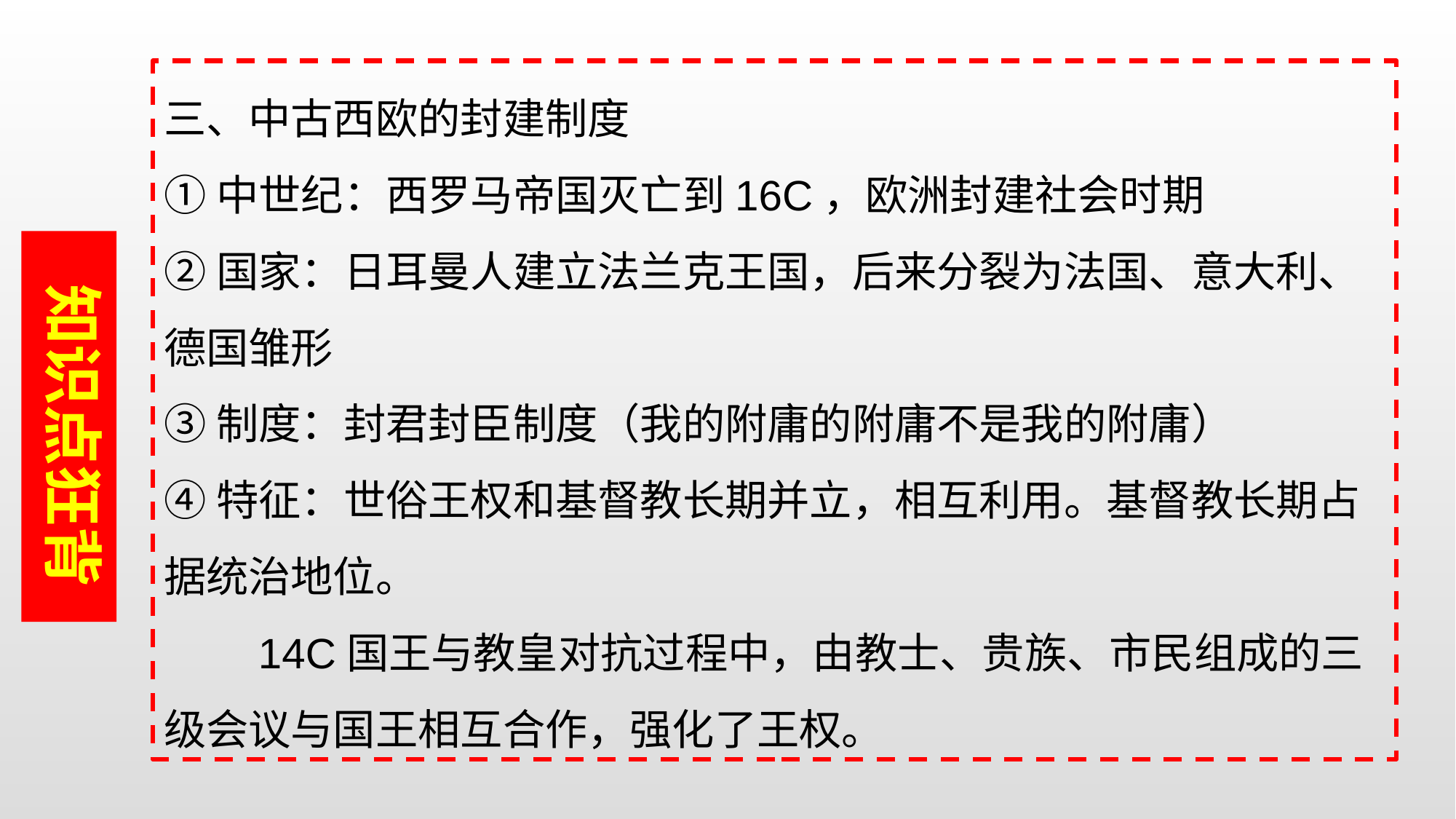

三、中古西欧的封建制度
①中世纪：西罗马帝国灭亡到16C，欧洲封建社会时期
②国家：日耳曼人建立法兰克王国，后来分裂为法国、意大利、德国雏形
③制度：封君封臣制度（我的附庸的附庸不是我的附庸）
④特征：世俗王权和基督教长期并立，相互利用。基督教长期占据统治地位。
        14C国王与教皇对抗过程中，由教士、贵族、市民组成的三级会议与国王相互合作，强化了王权。
  知识点狂背